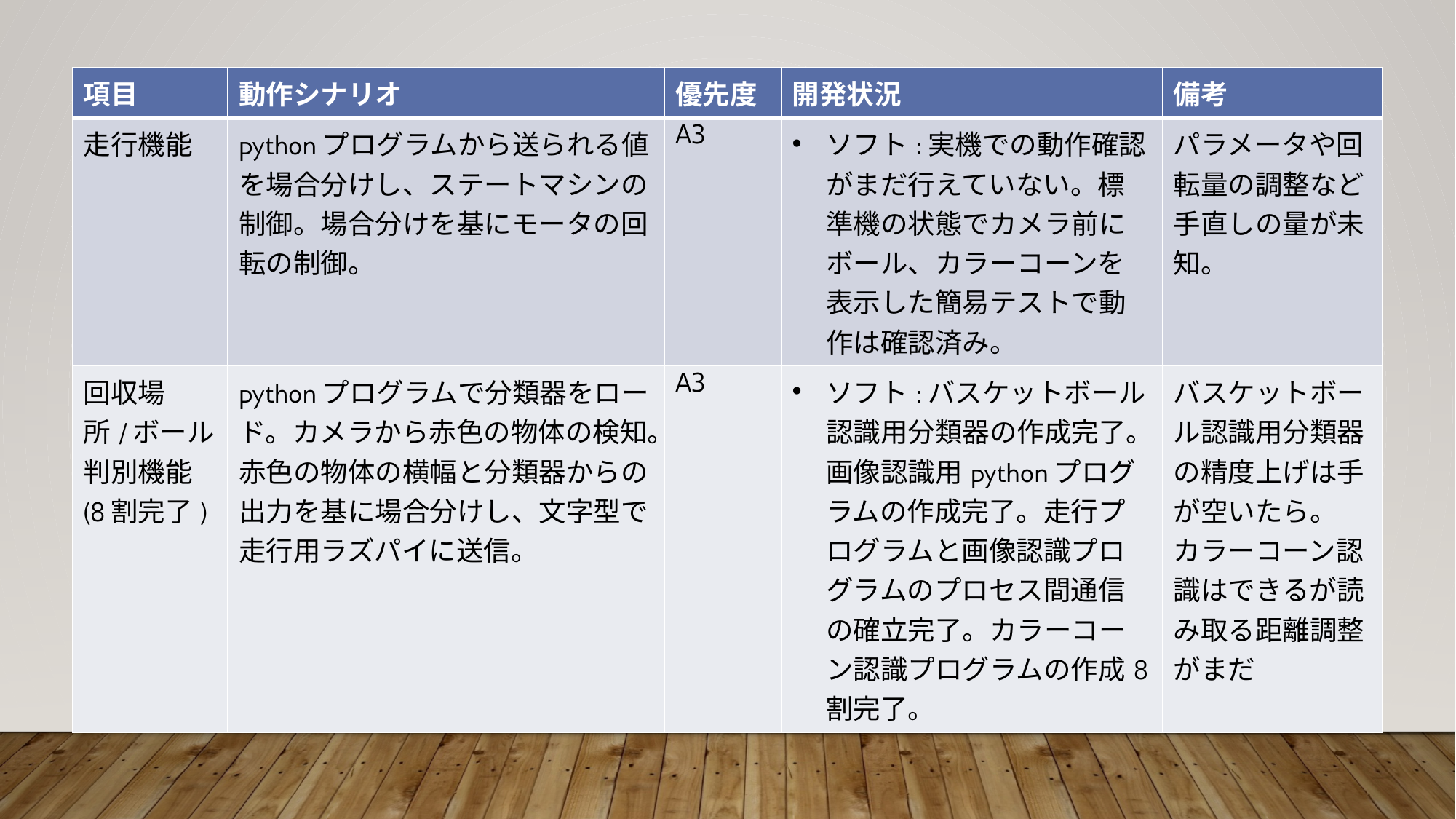

| 項目 | 動作シナリオ | 優先度 | 開発状況 | 備考 |
| --- | --- | --- | --- | --- |
| 走行機能 | pythonプログラムから送られる値を場合分けし、ステートマシンの制御。場合分けを基にモータの回転の制御。 | A3 | ソフト:実機での動作確認がまだ行えていない。標準機の状態でカメラ前にボール、カラーコーンを表示した簡易テストで動作は確認済み。 | パラメータや回転量の調整など手直しの量が未知。 |
| 回収場所/ボール 判別機能 (8割完了) | pythonプログラムで分類器をロード。カメラから赤色の物体の検知。赤色の物体の横幅と分類器からの出力を基に場合分けし、文字型で走行用ラズパイに送信。 | A3 | ソフト:バスケットボール認識用分類器の作成完了。画像認識用pythonプログラムの作成完了。走行プログラムと画像認識プログラムのプロセス間通信の確立完了。カラーコーン認識プログラムの作成8割完了。 | バスケットボール認識用分類器の精度上げは手が空いたら。 カラーコーン認識はできるが読み取る距離調整がまだ |